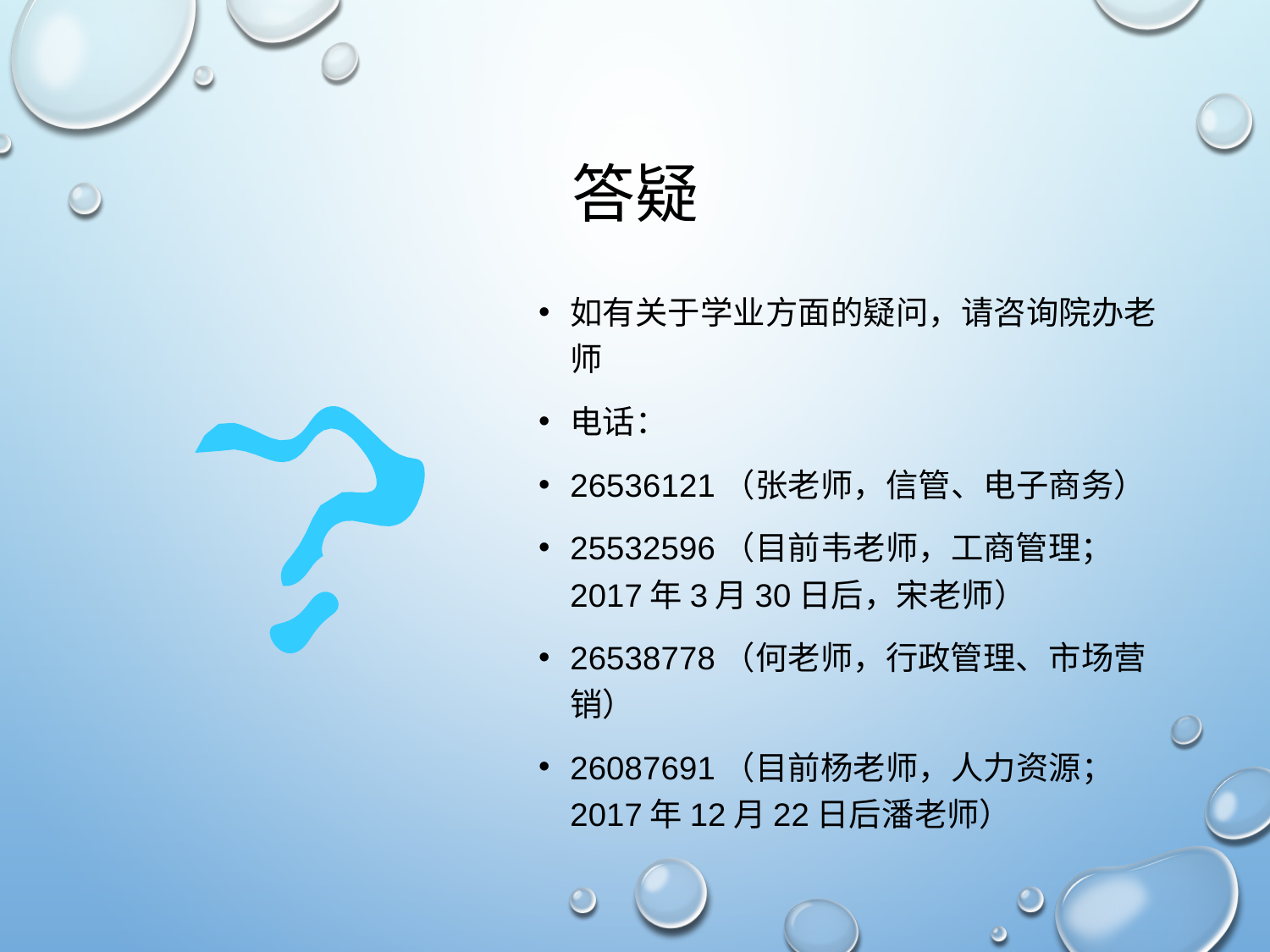

# 答疑
如有关于学业方面的疑问，请咨询院办老师
电话：
26536121（张老师，信管、电子商务）
25532596（目前韦老师，工商管理；2017年3月30日后，宋老师）
26538778（何老师，行政管理、市场营销）
26087691（目前杨老师，人力资源；2017年12月22日后潘老师）
？